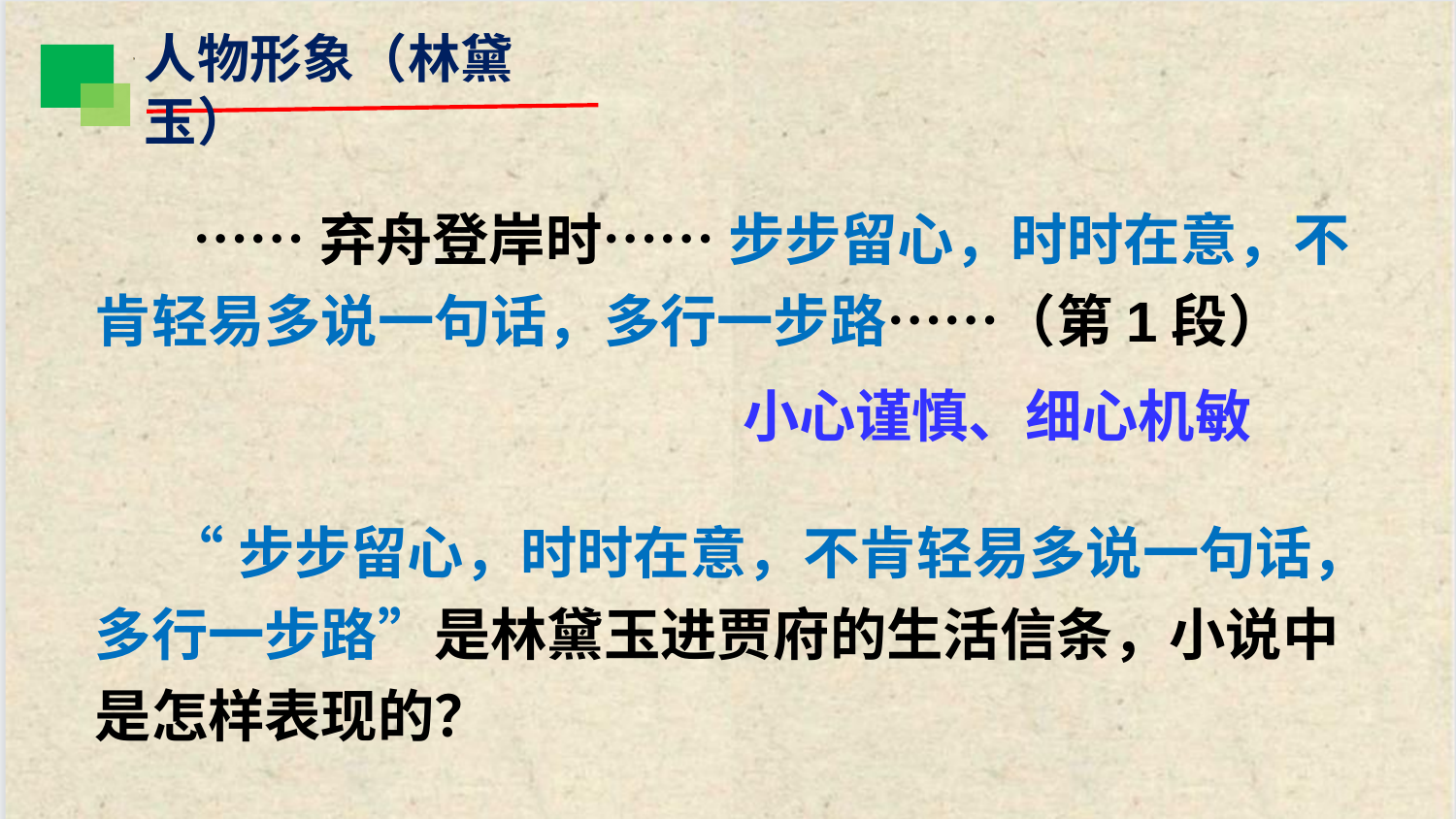

人物形象（林黛玉）

       ……弃舟登岸时…… 步步留心，时时在意，不肯轻易多说一句话，多行一步路……（第1段）
小心谨慎、细心机敏
“步步留心，时时在意，不肯轻易多说一句话，多行一步路”是林黛玉进贾府的生活信条，小说中是怎样表现的？